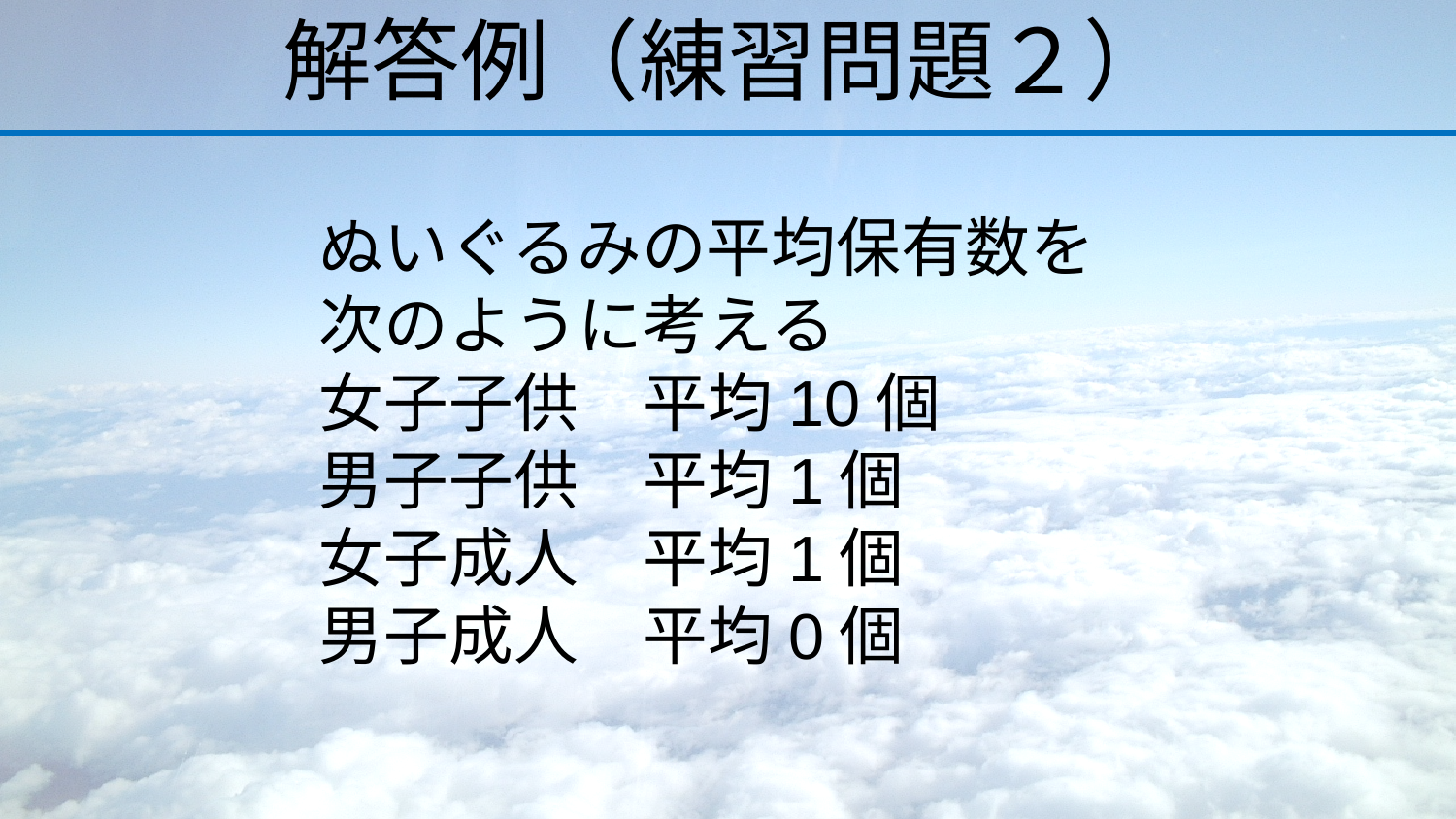

# 解答例（練習問題２）
ぬいぐるみの平均保有数を
次のように考える
女子子供　平均10個
男子子供　平均1個
女子成人　平均1個
男子成人　平均0個